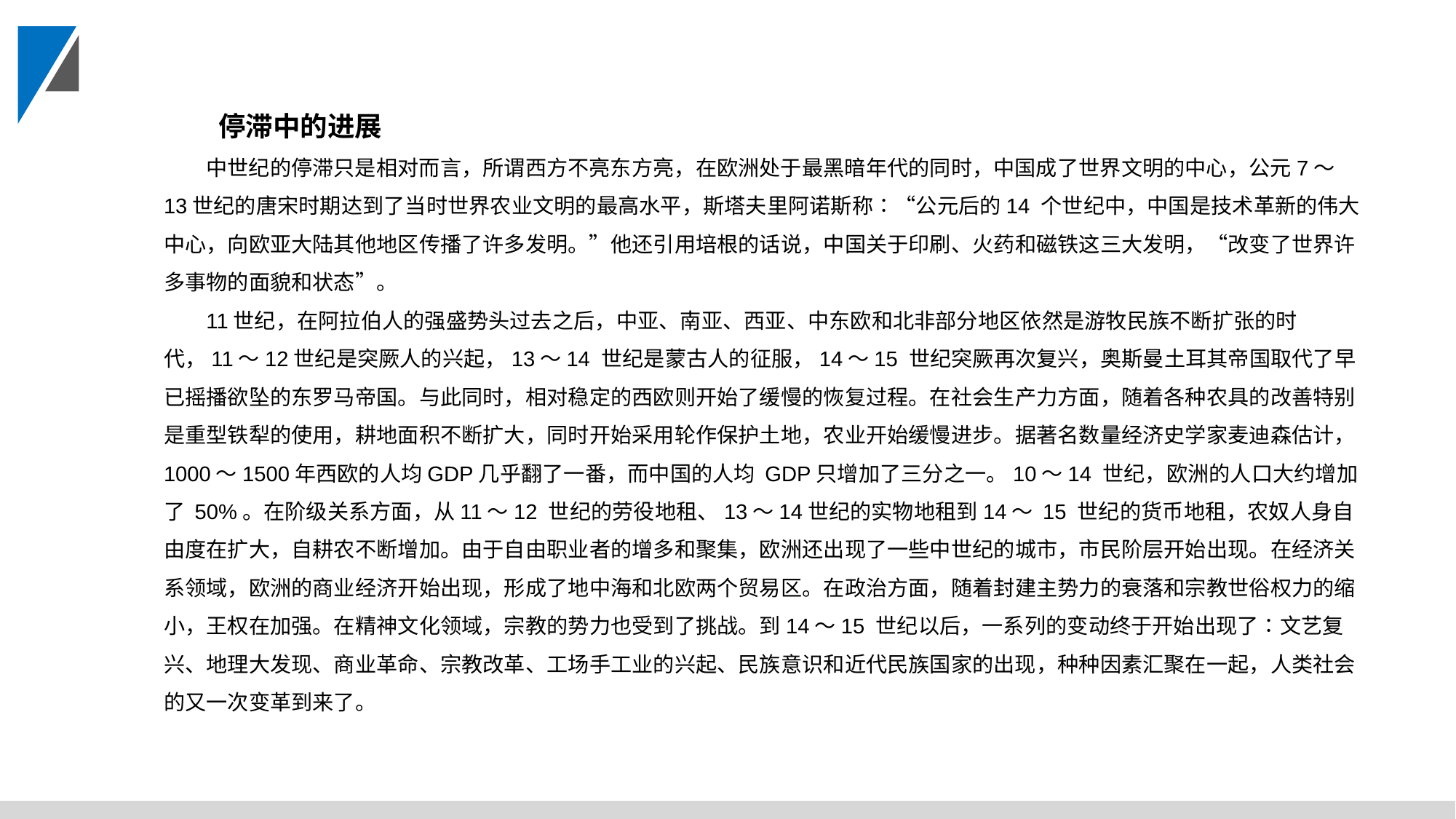

停滞中的进展
中世纪的停滞只是相对而言，所谓西方不亮东方亮，在欧洲处于最黑暗年代的同时，中国成了世界文明的中心，公元7～13世纪的唐宋时期达到了当时世界农业文明的最高水平，斯塔夫里阿诺斯称∶“公元后的14 个世纪中，中国是技术革新的伟大中心，向欧亚大陆其他地区传播了许多发明。”他还引用培根的话说，中国关于印刷、火药和磁铁这三大发明，“改变了世界许多事物的面貌和状态”。
11世纪，在阿拉伯人的强盛势头过去之后，中亚、南亚、西亚、中东欧和北非部分地区依然是游牧民族不断扩张的时代，11～12世纪是突厥人的兴起，13～14 世纪是蒙古人的征服，14～15 世纪突厥再次复兴，奥斯曼土耳其帝国取代了早已摇播欲坠的东罗马帝国。与此同时，相对稳定的西欧则开始了缓慢的恢复过程。在社会生产力方面，随着各种农具的改善特别是重型铁犁的使用，耕地面积不断扩大，同时开始采用轮作保护土地，农业开始缓慢进步。据著名数量经济史学家麦迪森估计，1000～1500年西欧的人均GDP几乎翻了一番，而中国的人均 GDP只增加了三分之一。10～14 世纪，欧洲的人口大约增加了 50%。在阶级关系方面，从11～12 世纪的劳役地租、13～14世纪的实物地租到14～ 15 世纪的货币地租，农奴人身自由度在扩大，自耕农不断增加。由于自由职业者的增多和聚集，欧洲还出现了一些中世纪的城市，市民阶层开始出现。在经济关系领域，欧洲的商业经济开始出现，形成了地中海和北欧两个贸易区。在政治方面，随着封建主势力的衰落和宗教世俗权力的缩小，王权在加强。在精神文化领域，宗教的势力也受到了挑战。到14～15 世纪以后，一系列的变动终于开始出现了∶文艺复兴、地理大发现、商业革命、宗教改革、工场手工业的兴起、民族意识和近代民族国家的出现，种种因素汇聚在一起，人类社会的又一次变革到来了。